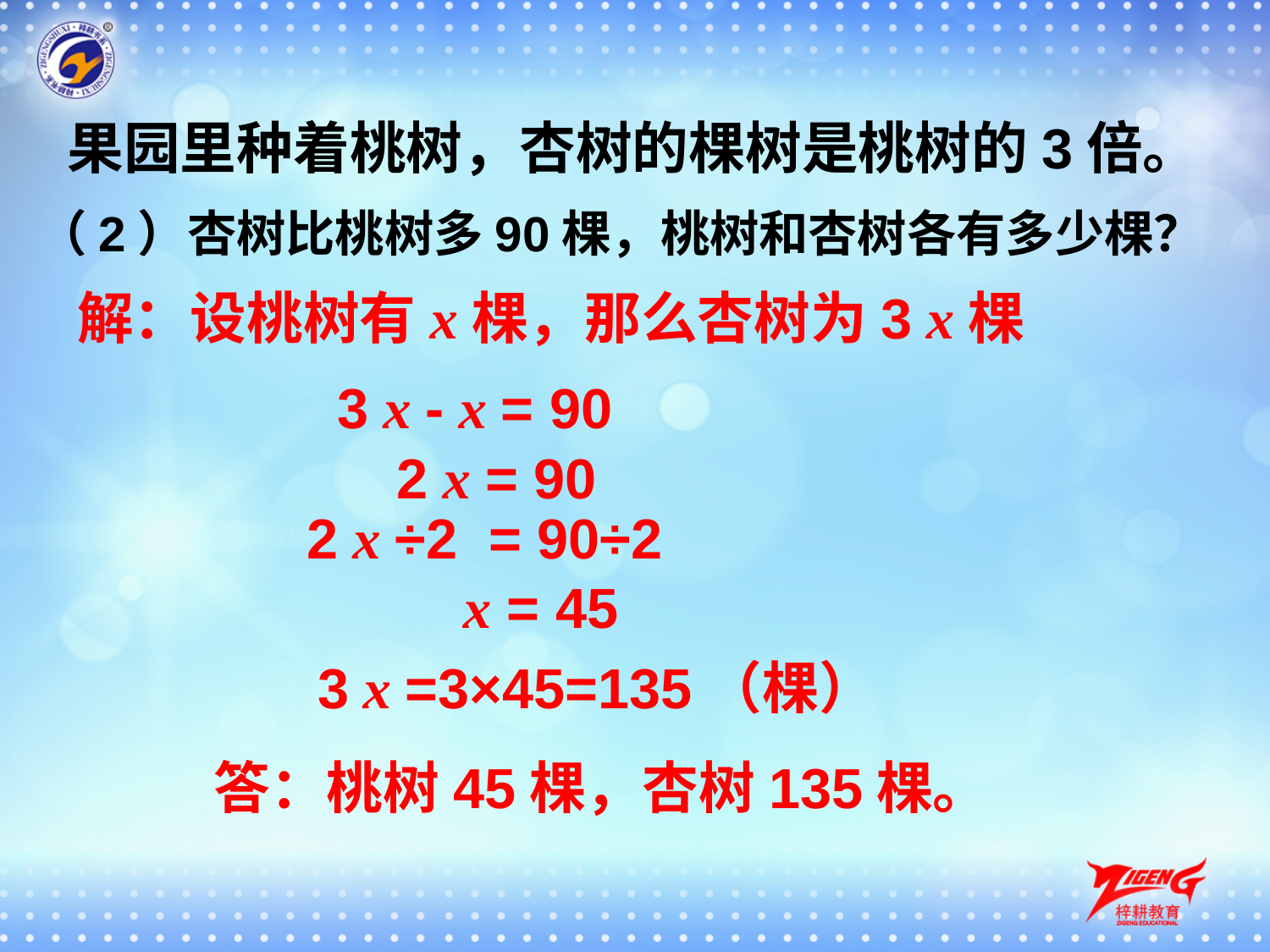

果园里种着桃树，杏树的棵树是桃树的3倍。
（2）杏树比桃树多90棵，桃树和杏树各有多少棵？
解：设桃树有x棵，那么杏树为3 x棵

3 x - x = 90
       2 x = 90
       2 x ÷2  = 90÷2
 x = 45
3 x =3×45=135（棵）
 答：桃树45棵，杏树135棵。